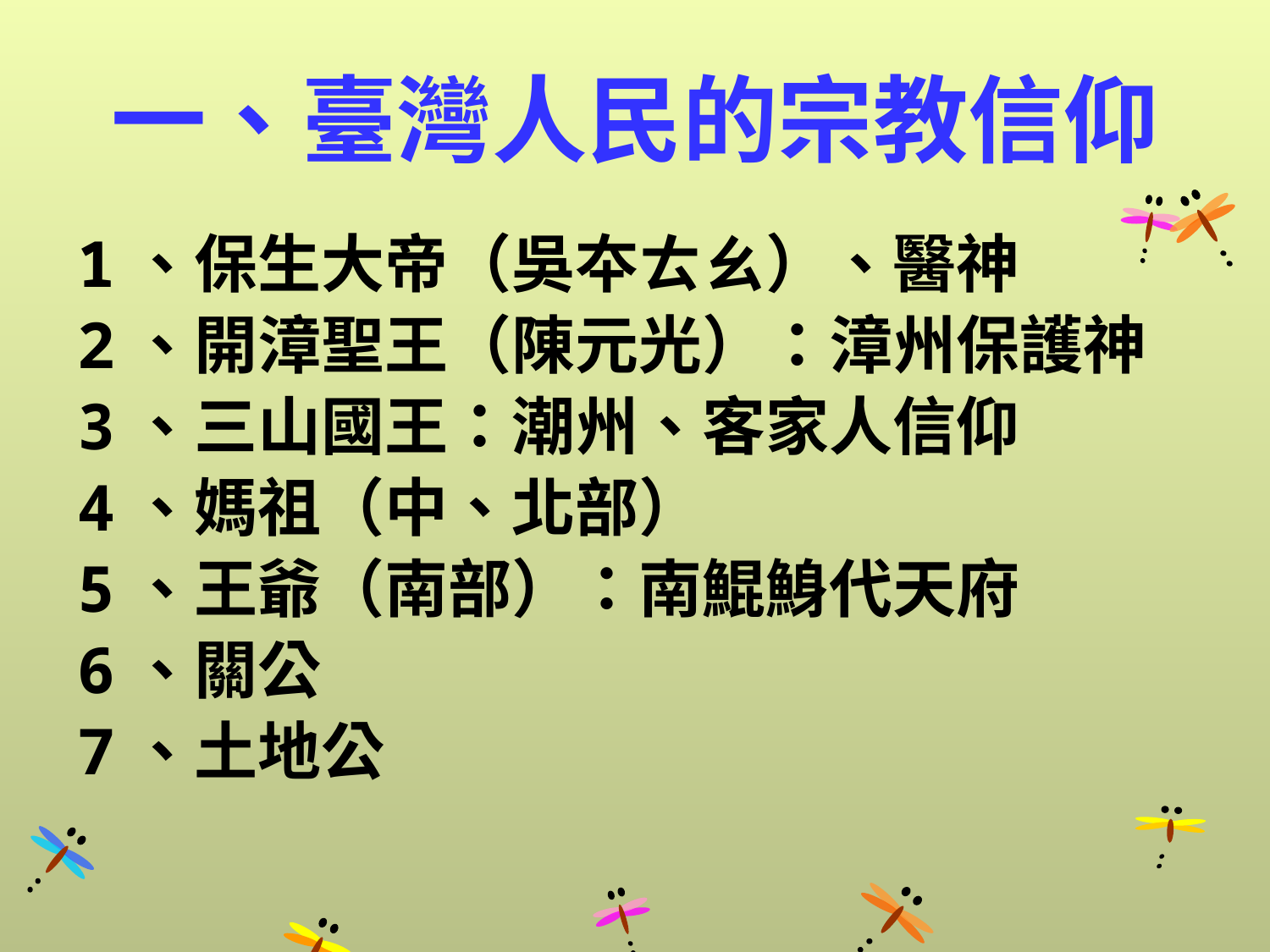

# 一、臺灣人民的宗教信仰
1、保生大帝（吳夲ㄊㄠ）、醫神
2、開漳聖王（陳元光）：漳州保護神
3、三山國王：潮州、客家人信仰
4、媽祖（中、北部）
5、王爺（南部）：南鯤鯓代天府
6、關公
7、土地公